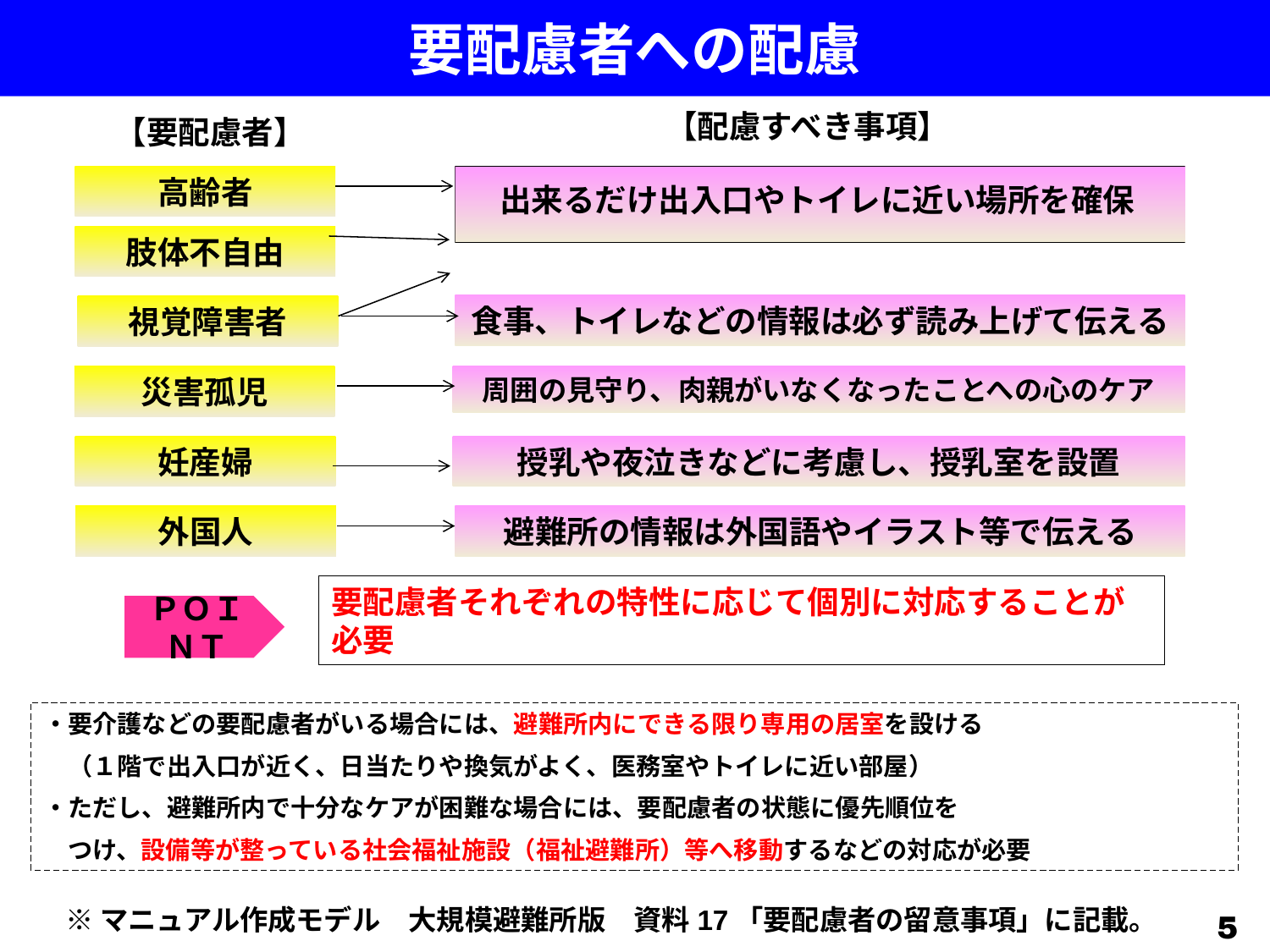

要配慮者への配慮
【配慮すべき事項】
【要配慮者】
高齢者
出来るだけ出入口やトイレに近い場所を確保
肢体不自由
食事、トイレなどの情報は必ず読み上げて伝える
視覚障害者
災害孤児
周囲の見守り、肉親がいなくなったことへの心のケア
妊産婦
授乳や夜泣きなどに考慮し、授乳室を設置
外国人
避難所の情報は外国語やイラスト等で伝える
要配慮者それぞれの特性に応じて個別に対応することが必要
ＰＯＩＮＴ
・要介護などの要配慮者がいる場合には、避難所内にできる限り専用の居室を設ける
　（１階で出入口が近く、日当たりや換気がよく、医務室やトイレに近い部屋）
・ただし、避難所内で十分なケアが困難な場合には、要配慮者の状態に優先順位を
　つけ、設備等が整っている社会福祉施設（福祉避難所）等へ移動するなどの対応が必要
※マニュアル作成モデル　大規模避難所版　資料17「要配慮者の留意事項」に記載。
5